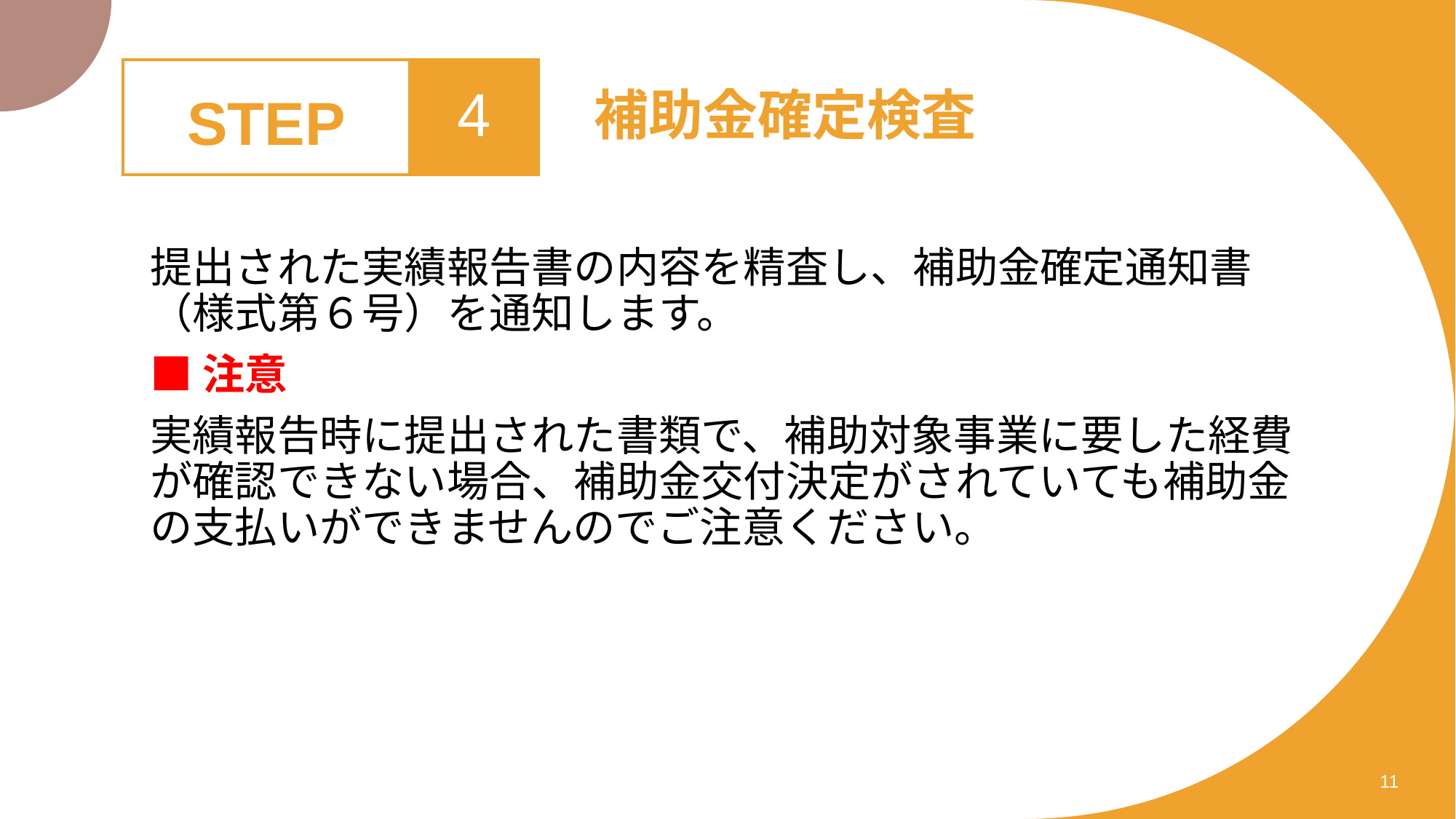

4
補助金確定検査
提出された実績報告書の内容を精査し、補助金確定通知書（様式第６号）を通知します。
■注意
実績報告時に提出された書類で、補助対象事業に要した経費が確認できない場合、補助金交付決定がされていても補助金の支払いができませんのでご注意ください。
11